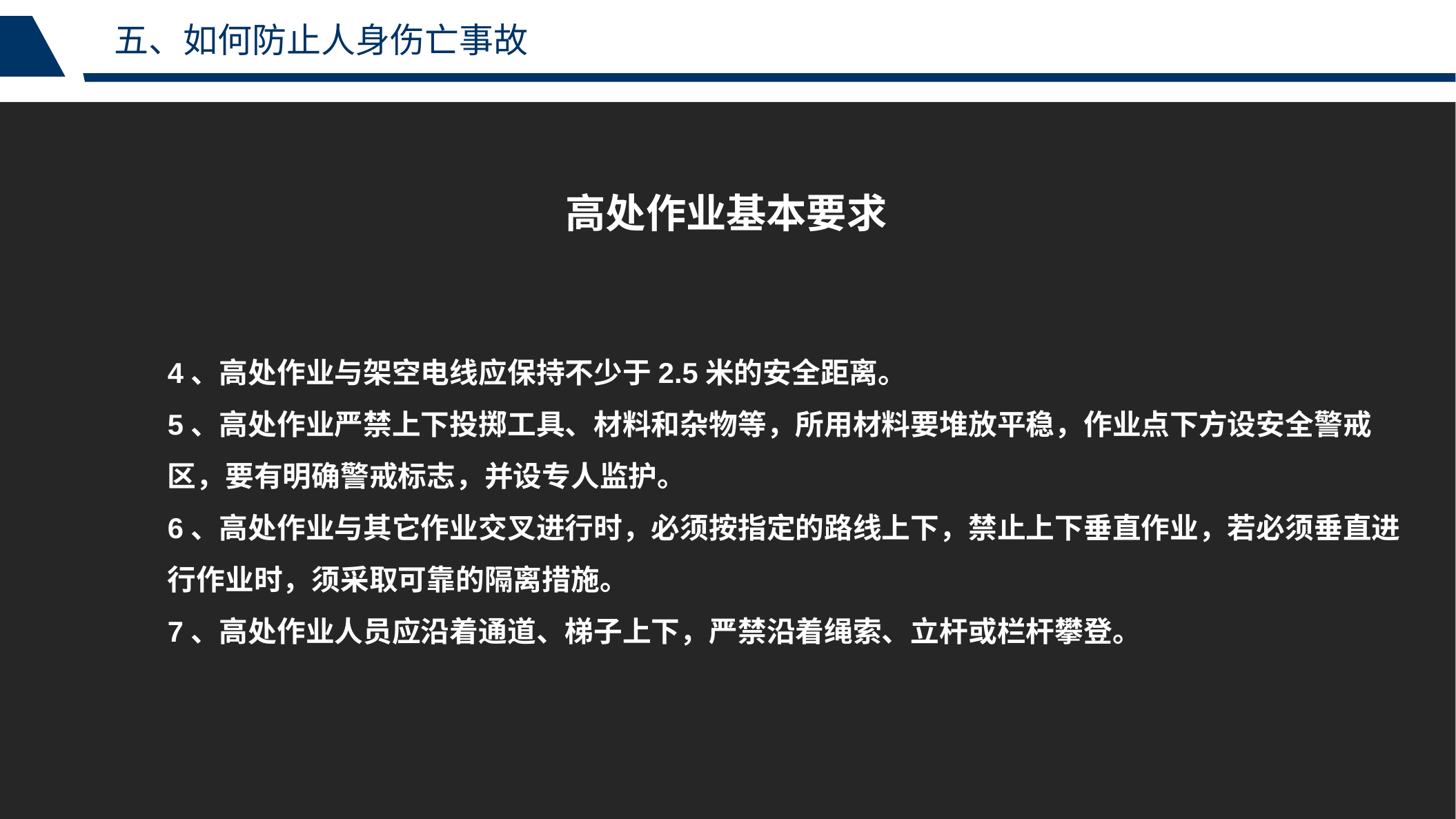

五、如何防止人身伤亡事故

高处作业基本要求

4、高处作业与架空电线应保持不少于2.5米的安全距离。
5、高处作业严禁上下投掷工具、材料和杂物等，所用材料要堆放平稳，作业点下方设安全警戒区，要有明确警戒标志，并设专人监护。
6、高处作业与其它作业交叉进行时，必须按指定的路线上下，禁止上下垂直作业，若必须垂直进行作业时，须采取可靠的隔离措施。
7、高处作业人员应沿着通道、梯子上下，严禁沿着绳索、立杆或栏杆攀登。